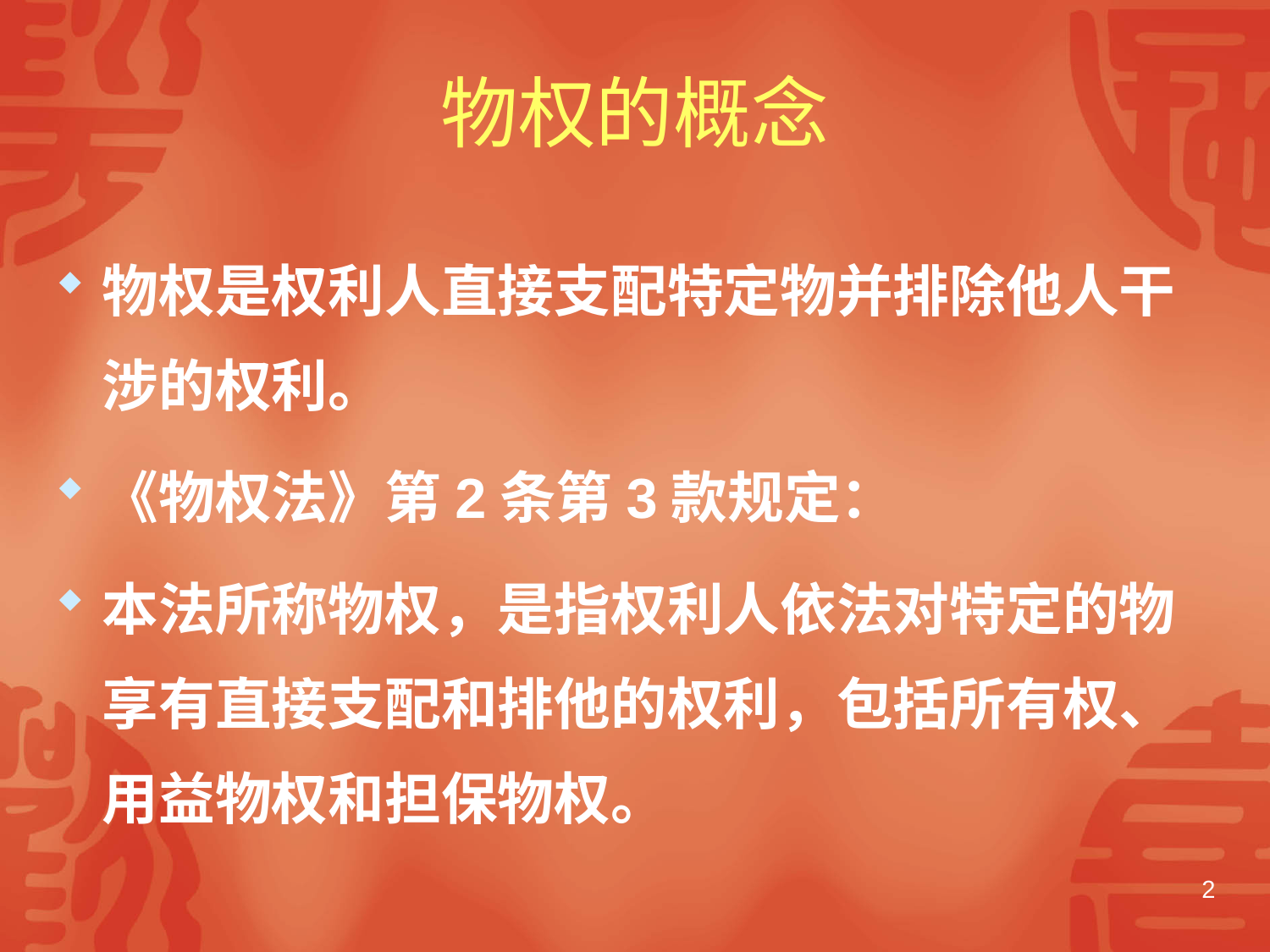

# 物权的概念
物权是权利人直接支配特定物并排除他人干涉的权利。
《物权法》第2条第3款规定：
本法所称物权，是指权利人依法对特定的物享有直接支配和排他的权利，包括所有权、用益物权和担保物权。
2